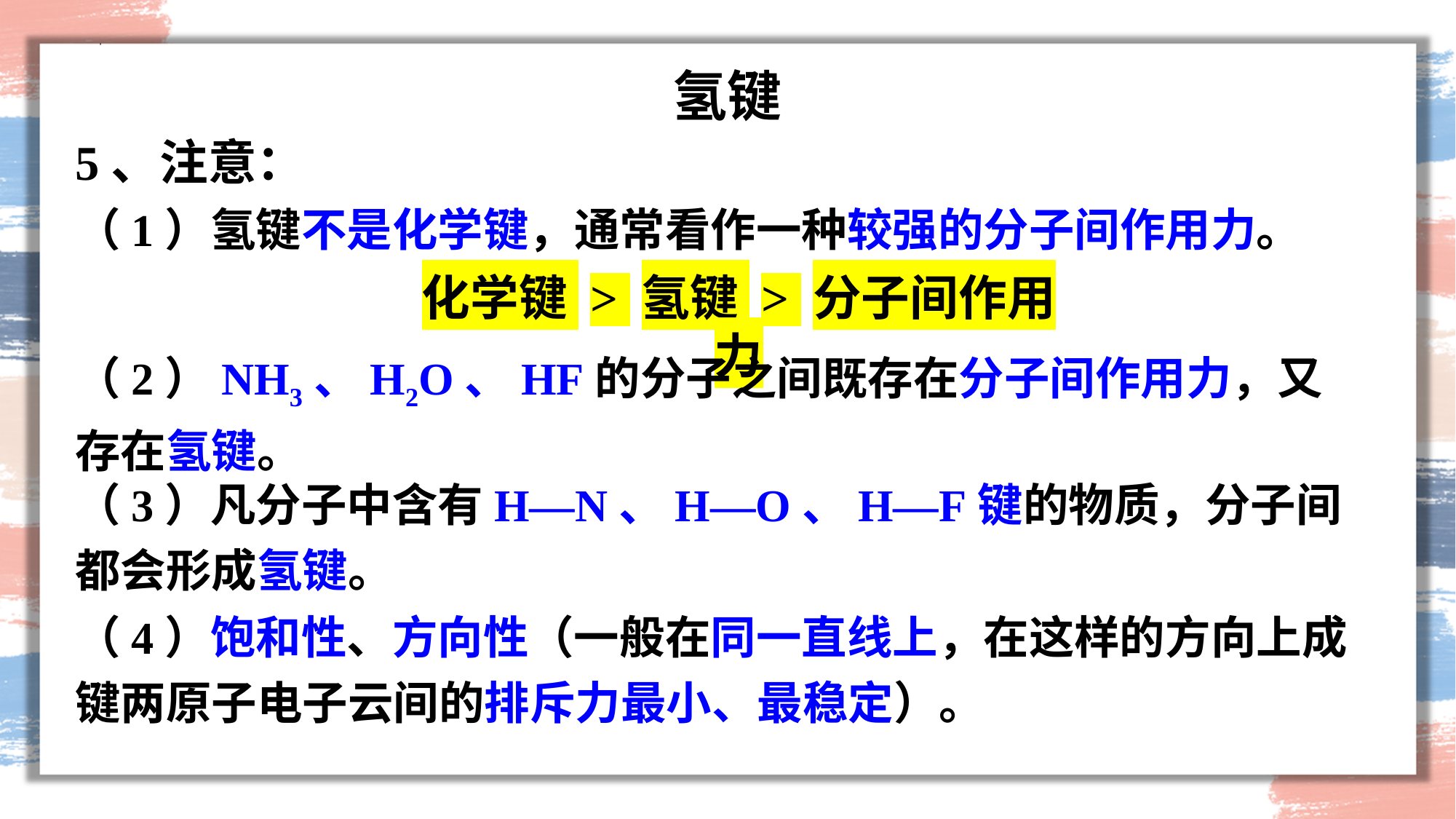

氢键
5、注意：
（1）氢键不是化学键，通常看作一种较强的分子间作用力。
化学键 > 氢键 > 分子间作用力
（2）NH3、H2O、HF的分子之间既存在分子间作用力，又存在氢键。
（3）凡分子中含有H—N、H—O、H—F键的物质，分子间都会形成氢键。
（4）饱和性、方向性（一般在同一直线上，在这样的方向上成键两原子电子云间的排斥力最小、最稳定）。